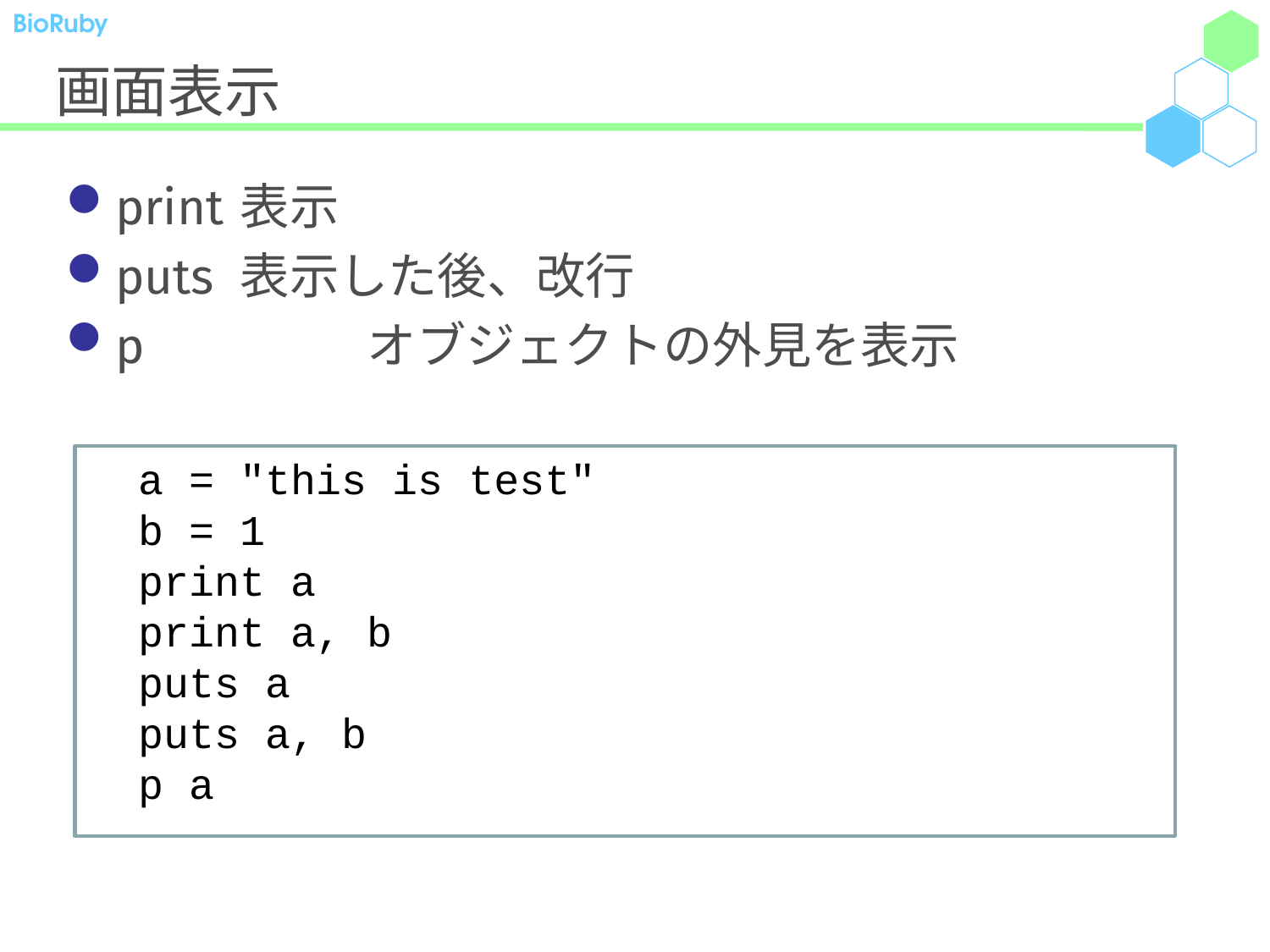

# 画面表示
print	表示
puts	表示した後、改行
p		オブジェクトの外見を表示
  a = "this is test"
  b = 1
  print a
  print a, b
  puts a
  puts a, b
  p a